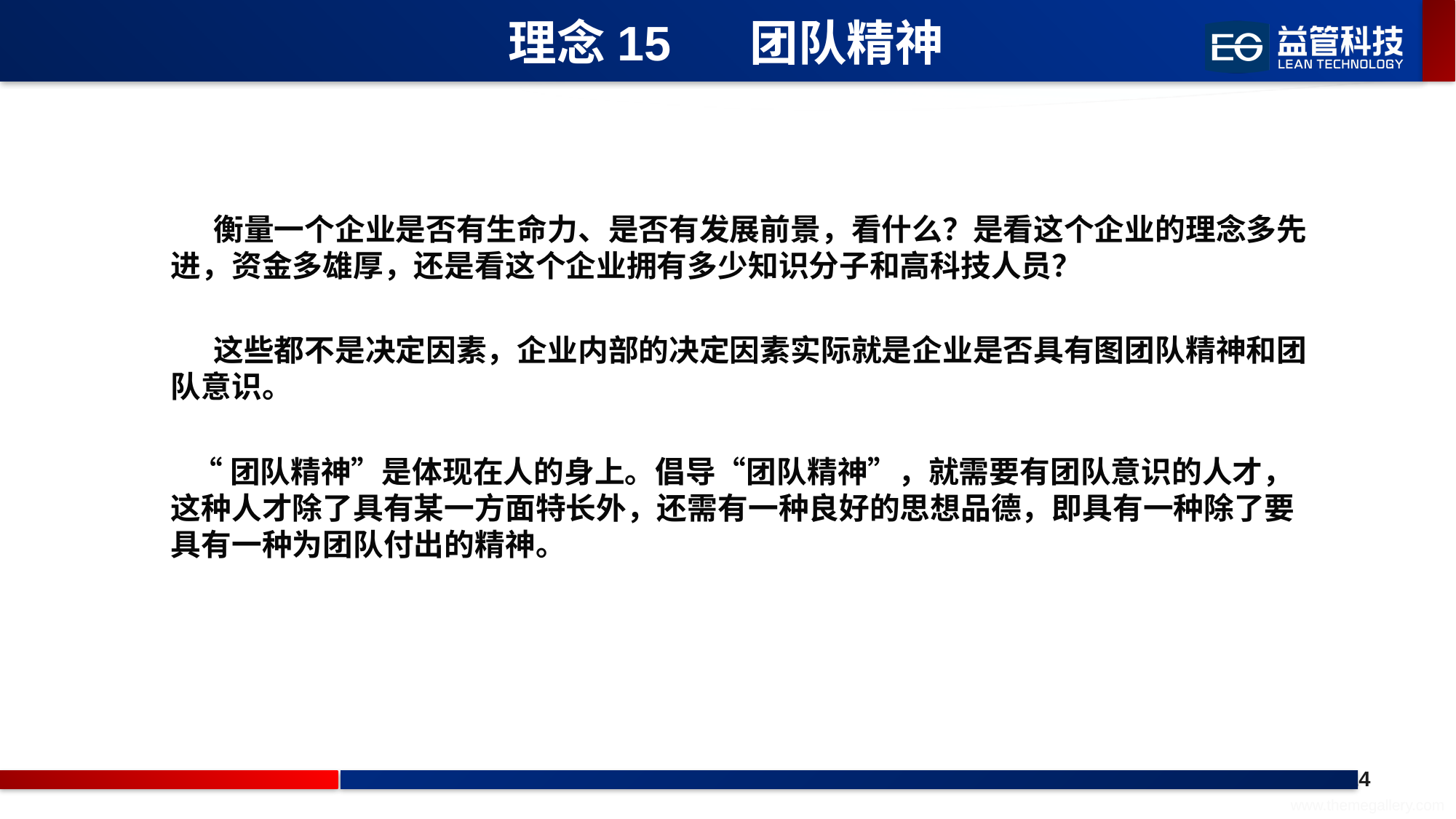

# 理念15     团队精神

           衡量一个企业是否有生命力、是否有发展前景，看什么？是看这个企业的理念多先进，资金多雄厚，还是看这个企业拥有多少知识分子和高科技人员？

           这些都不是决定因素，企业内部的决定因素实际就是企业是否具有图团队精神和团队意识。

         “团队精神”是体现在人的身上。倡导“团队精神”，就需要有团队意识的人才，这种人才除了具有某一方面特长外，还需有一种良好的思想品德，即具有一种除了要具有一种为团队付出的精神。